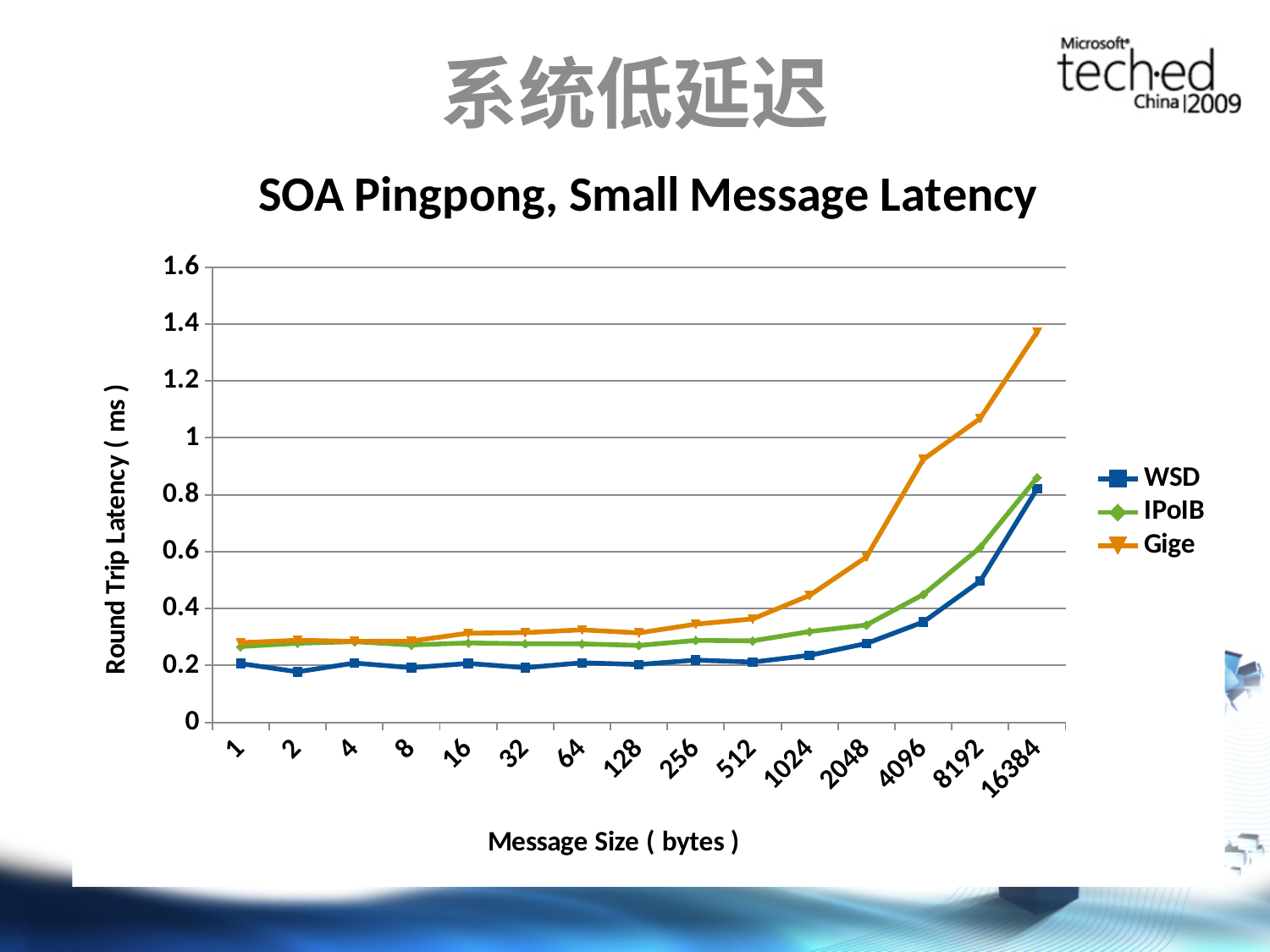

# 系统低延迟

### Chart: SOA Pingpong, Small Message Latency

| Category | WSD | IPoIB | Gige |
|---|---|---|---|
| 1 | 0.20639834881321087 | 0.26631158455392806 | 0.2800336040324839 |
| 2 | 0.17761989342806517 | 0.27800945232137875 | 0.28851702250432776 |
| 4 | 0.2083767451552407 | 0.28360748723766727 | 0.2845759817871395 |
| 8 | 0.19212295869356288 | 0.27196083763938245 | 0.28571428571428925 |
| 16 | 0.20695364238410596 | 0.27901785714286137 | 0.313381385145727 |
| 32 | 0.19197542714532706 | 0.27624309392265456 | 0.3153579312519745 |
| 64 | 0.20929259104227876 | 0.27586206896552007 | 0.3250975292587779 |
| 128 | 0.203210729526519 | 0.27041644131963644 | 0.3142677561282213 |
| 256 | 0.21867483052700776 | 0.2879355024474518 | 0.3450655624568679 |
| 512 | 0.2116850127011008 | 0.28661507595299773 | 0.3635041802980764 |
| 1024 | 0.23568230025925055 | 0.3189792663476927 | 0.4460303300624451 |
| 2048 | 0.27700831024930983 | 0.34211426616490354 | 0.581057524694941 |
| 4096 | 0.3526093088857548 | 0.44923629829290296 | 0.9242144177449169 |
| 8192 | 0.49627791563275786 | 0.6142506142506192 | 1.0683760683760701 |
| 16384 | 0.8210180623973727 | 0.8605851979345956 | 1.371742112482853 |